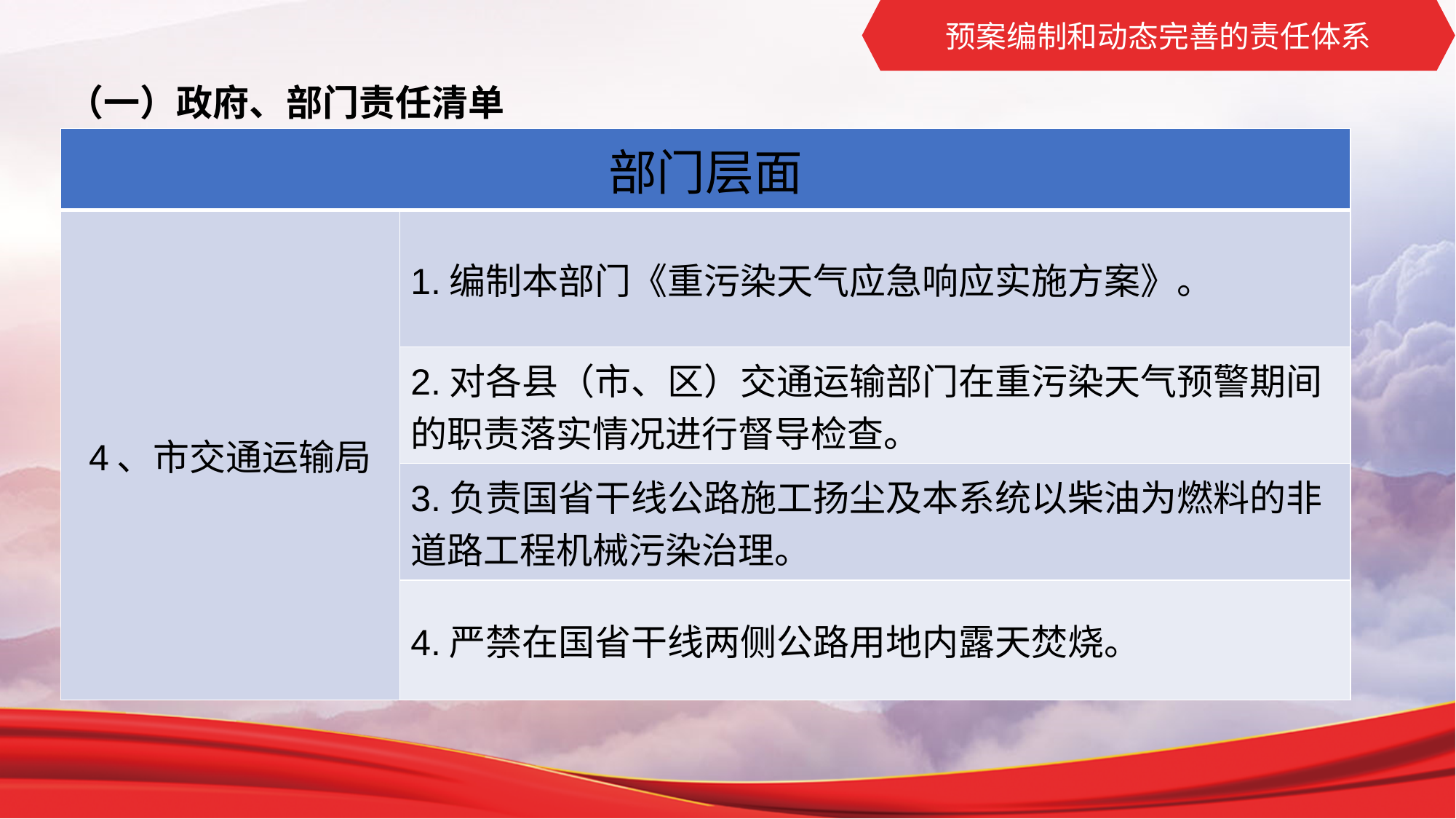

预案编制和动态完善的责任体系
（一）政府、部门责任清单
| 部门层面 |  |
| --- | --- |
| 4、市交通运输局 | 1.编制本部门《重污染天气应急响应实施方案》。 |
|  | 2.对各县（市、区）交通运输部门在重污染天气预警期间的职责落实情况进行督导检查。 |
|  | 3.负责国省干线公路施工扬尘及本系统以柴油为燃料的非道路工程机械污染治理。 |
|  | 4.严禁在国省干线两侧公路用地内露天焚烧。 |